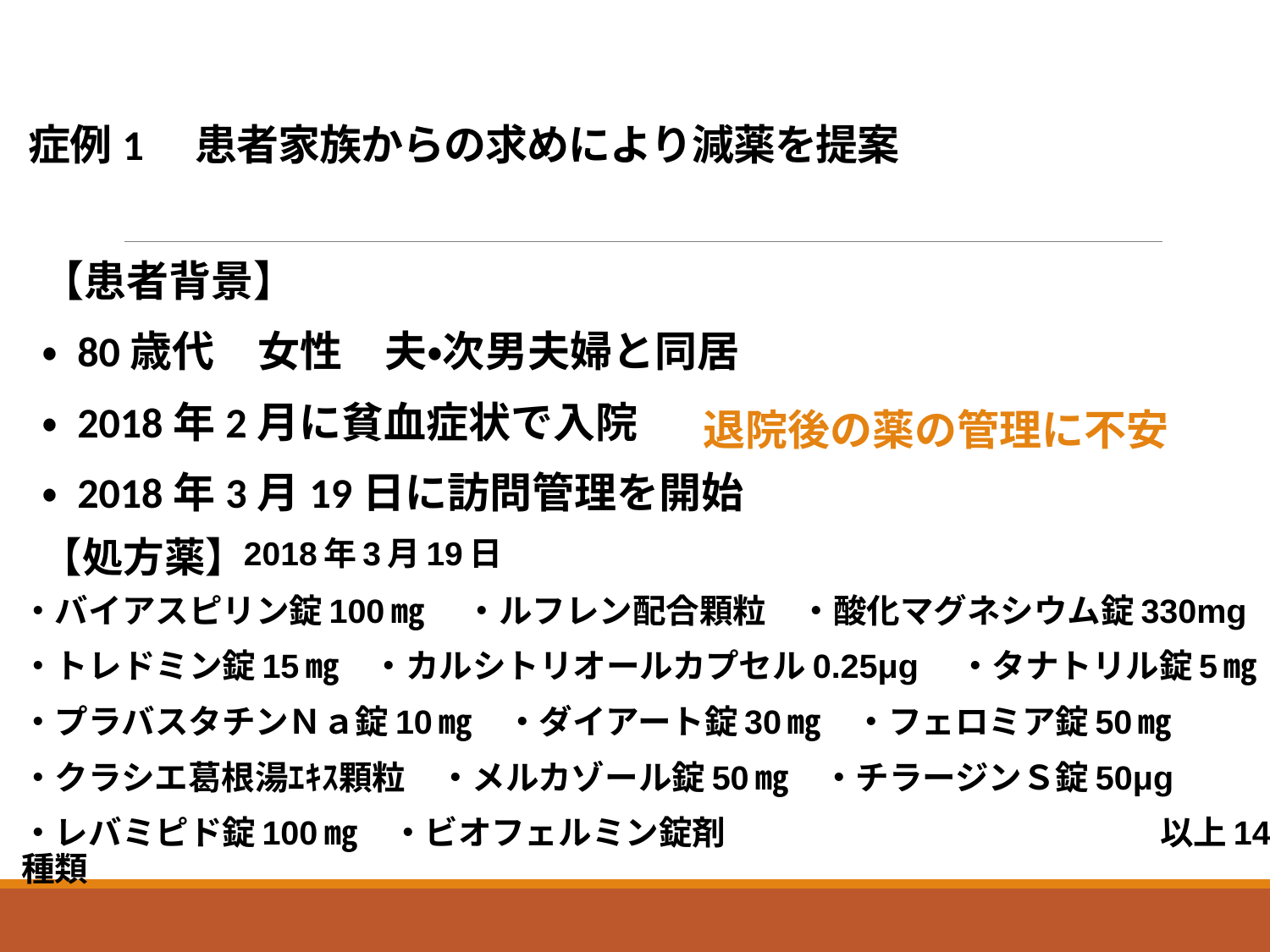

# 症例1　患者家族からの求めにより減薬を提案
【患者背景】
・ 80歳代　女性　夫・次男夫婦と同居
・ 2018年2月に貧血症状で入院
・ 2018年3月19日に訪問管理を開始
退院後の薬の管理に不安
2018年3月19日
・バイアスピリン錠100㎎ 　・ルフレン配合顆粒　・酸化マグネシウム錠330mg
・トレドミン錠15㎎　・カルシトリオールカプセル0.25μg　・タナトリル錠5㎎
・プラバスタチンＮａ錠10㎎　・ダイアート錠30㎎　・フェロミア錠50㎎
・クラシエ葛根湯ｴｷｽ顆粒　・メルカゾール錠50㎎　・チラージンＳ錠50μg
・レバミピド錠100㎎　・ビオフェルミン錠剤　　　　　　　　　　　　　以上14種類
【処方薬】